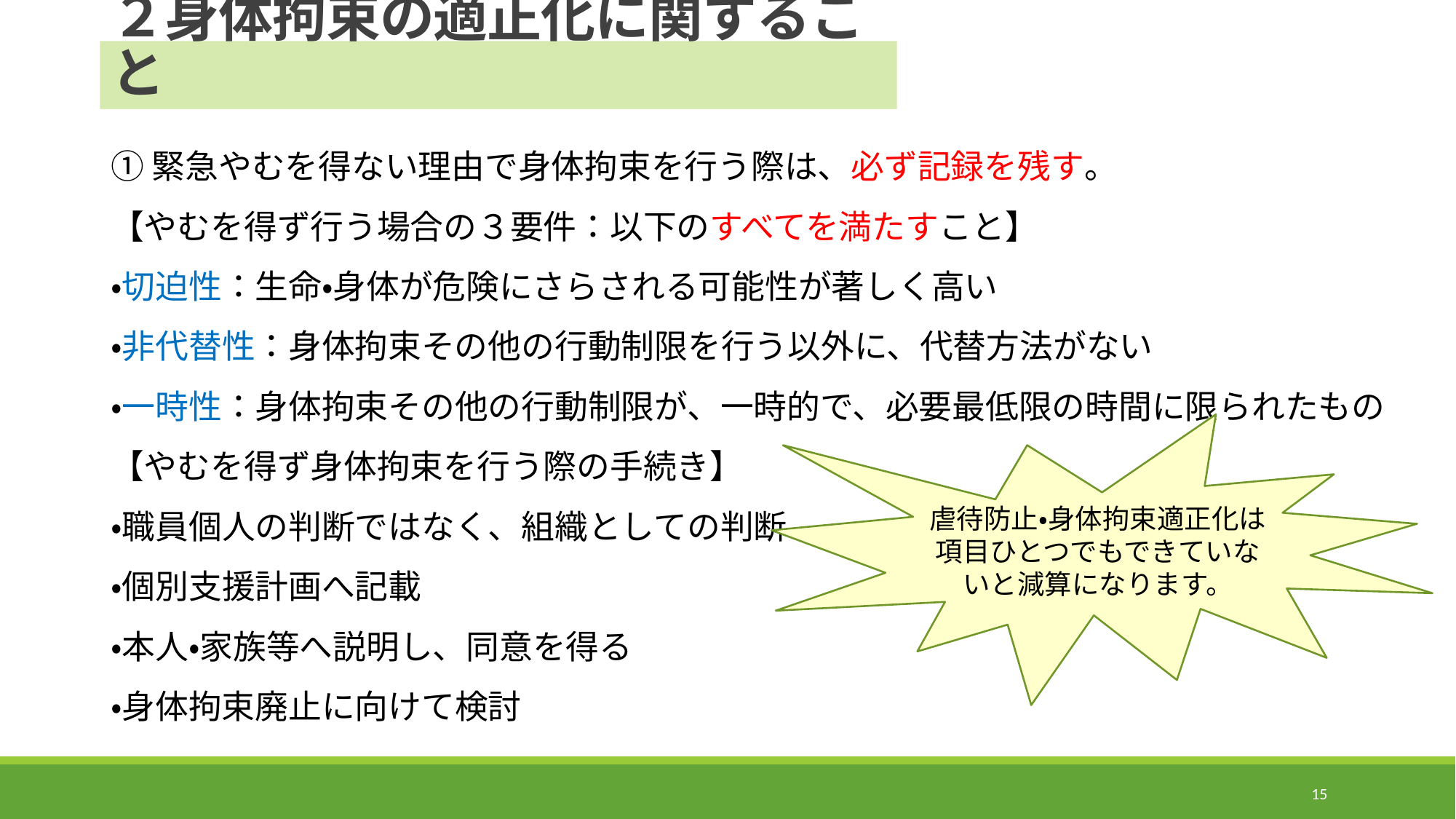

# ２身体拘束の適正化に関すること
①緊急やむを得ない理由で身体拘束を行う際は、必ず記録を残す。
【やむを得ず行う場合の３要件：以下のすべてを満たすこと】
・切迫性：生命・身体が危険にさらされる可能性が著しく高い
・非代替性：身体拘束その他の行動制限を行う以外に、代替方法がない
・一時性：身体拘束その他の行動制限が、一時的で、必要最低限の時間に限られたもの
【やむを得ず身体拘束を行う際の手続き】
・職員個人の判断ではなく、組織としての判断
・個別支援計画へ記載
・本人・家族等へ説明し、同意を得る
・身体拘束廃止に向けて検討
虐待防止・身体拘束適正化は項目ひとつでもできていないと減算になります。
15